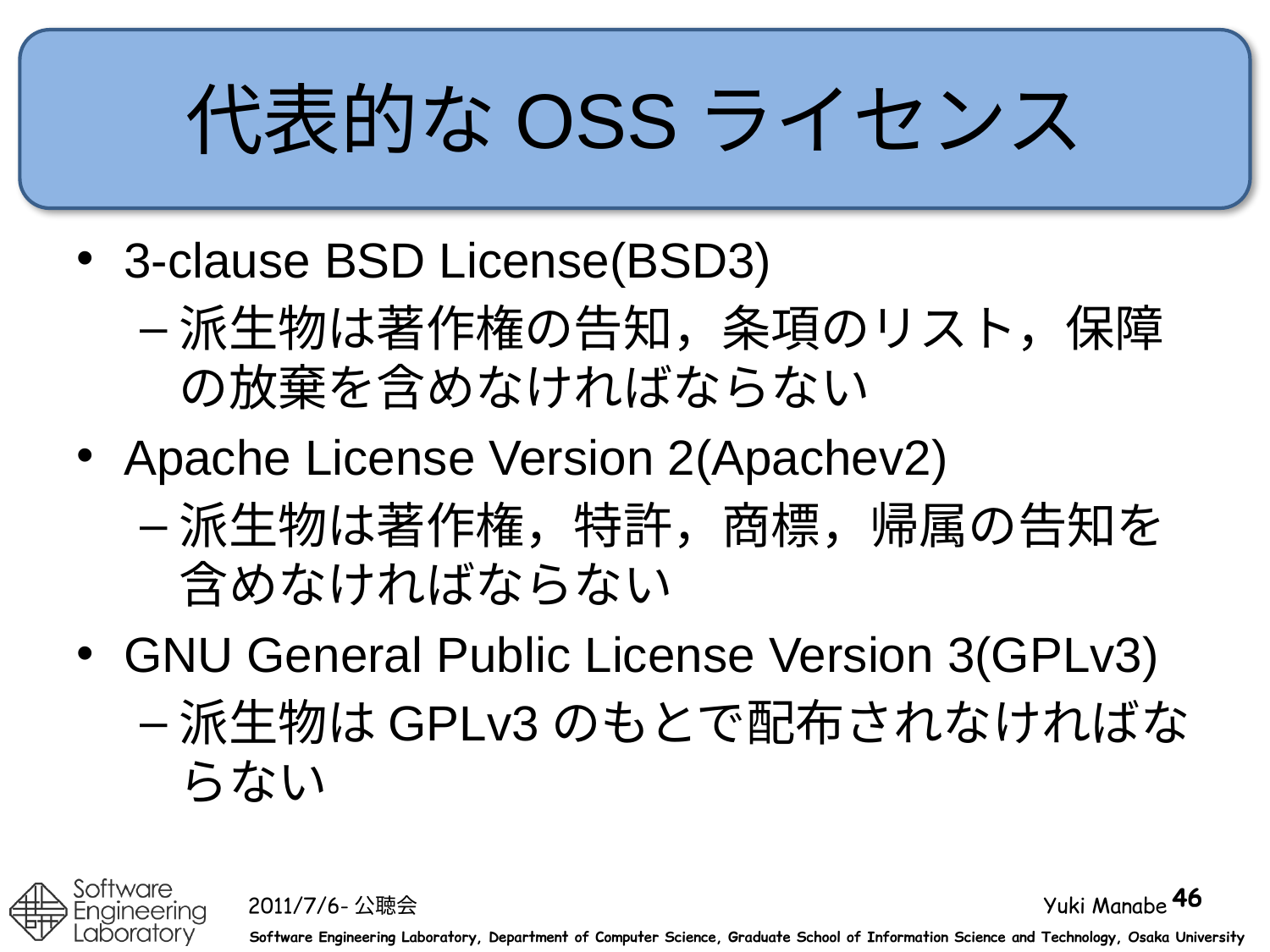

# 代表的なOSSライセンス
3-clause BSD License(BSD3)
派生物は著作権の告知，条項のリスト，保障の放棄を含めなければならない
Apache License Version 2(Apachev2)
派生物は著作権，特許，商標，帰属の告知を含めなければならない
GNU General Public License Version 3(GPLv3)
派生物はGPLv3のもとで配布されなければならない

46
2011/7/6-公聴会
Yuki Manabe